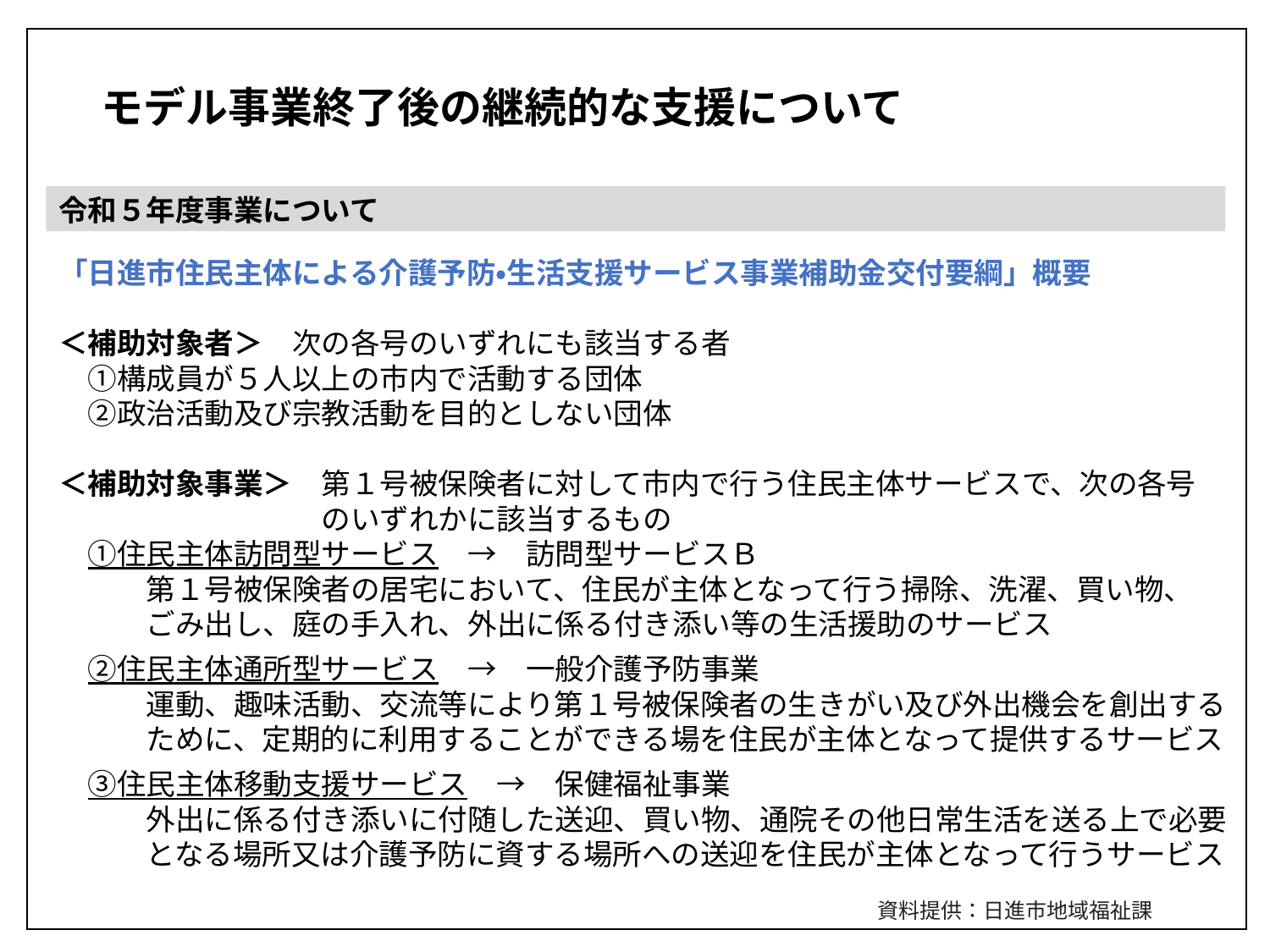

モデル事業終了後の継続的な支援について
令和５年度事業について
「日進市住民主体による介護予防・生活支援サービス事業補助金交付要綱」概要

＜補助対象者＞　次の各号のいずれにも該当する者
　①構成員が５人以上の市内で活動する団体
　②政治活動及び宗教活動を目的としない団体

＜補助対象事業＞　第１号被保険者に対して市内で行う住民主体サービスで、次の各号
　　　　　　　　　のいずれかに該当するもの
　①住民主体訪問型サービス　→　訪問型サービスＢ
　　　第１号被保険者の居宅において、住民が主体となって行う掃除、洗濯、買い物、
　　　ごみ出し、庭の手入れ、外出に係る付き添い等の生活援助のサービス
　②住民主体通所型サービス　→　一般介護予防事業
　　　運動、趣味活動、交流等により第１号被保険者の生きがい及び外出機会を創出する
　　　ために、定期的に利用することができる場を住民が主体となって提供するサービス
　③住民主体移動支援サービス　→　保健福祉事業
　　　外出に係る付き添いに付随した送迎、買い物、通院その他日常生活を送る上で必要
　　　となる場所又は介護予防に資する場所への送迎を住民が主体となって行うサービス
33
資料提供：日進市地域福祉課